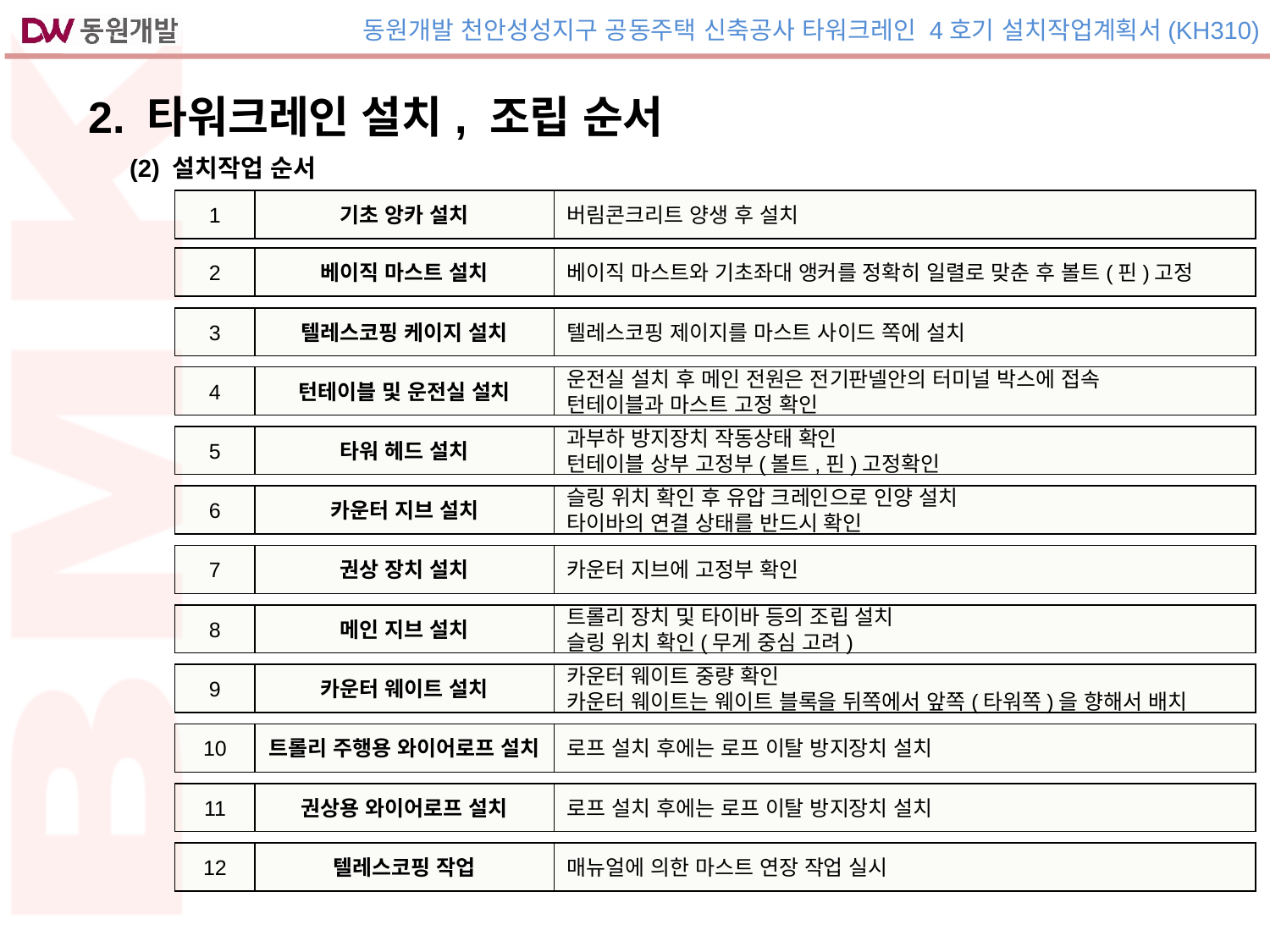

| 2. 타워크레인 설치, 조립 순서 |
| --- |
| (2) 설치작업 순서 |
| --- |
1
기초 앙카 설치
버림콘크리트 양생 후 설치
2
베이직 마스트 설치
베이직 마스트와 기초좌대 앵커를 정확히 일렬로 맞춘 후 볼트(핀)고정

3
텔레스코핑 케이지 설치
텔레스코핑 제이지를 마스트 사이드 쪽에 설치
4
턴테이블 및 운전실 설치
운전실 설치 후 메인 전원은 전기판넬안의 터미널 박스에 접속
턴테이블과 마스트 고정 확인
5
타워 헤드 설치
과부하 방지장치 작동상태 확인
턴테이블 상부 고정부(볼트,핀)고정확인
6
카운터 지브 설치
슬링 위치 확인 후 유압 크레인으로 인양 설치
타이바의 연결 상태를 반드시 확인
7
권상 장치 설치
카운터 지브에 고정부 확인
8
메인 지브 설치
트롤리 장치 및 타이바 등의 조립 설치
슬링 위치 확인(무게 중심 고려)
9
카운터 웨이트 설치
카운터 웨이트 중량 확인
카운터 웨이트는 웨이트 블록을 뒤쪽에서 앞쪽(타워쪽)을 향해서 배치
10
트롤리 주행용 와이어로프 설치
로프 설치 후에는 로프 이탈 방지장치 설치
11
권상용 와이어로프 설치
로프 설치 후에는 로프 이탈 방지장치 설치
12
텔레스코핑 작업
매뉴얼에 의한 마스트 연장 작업 실시